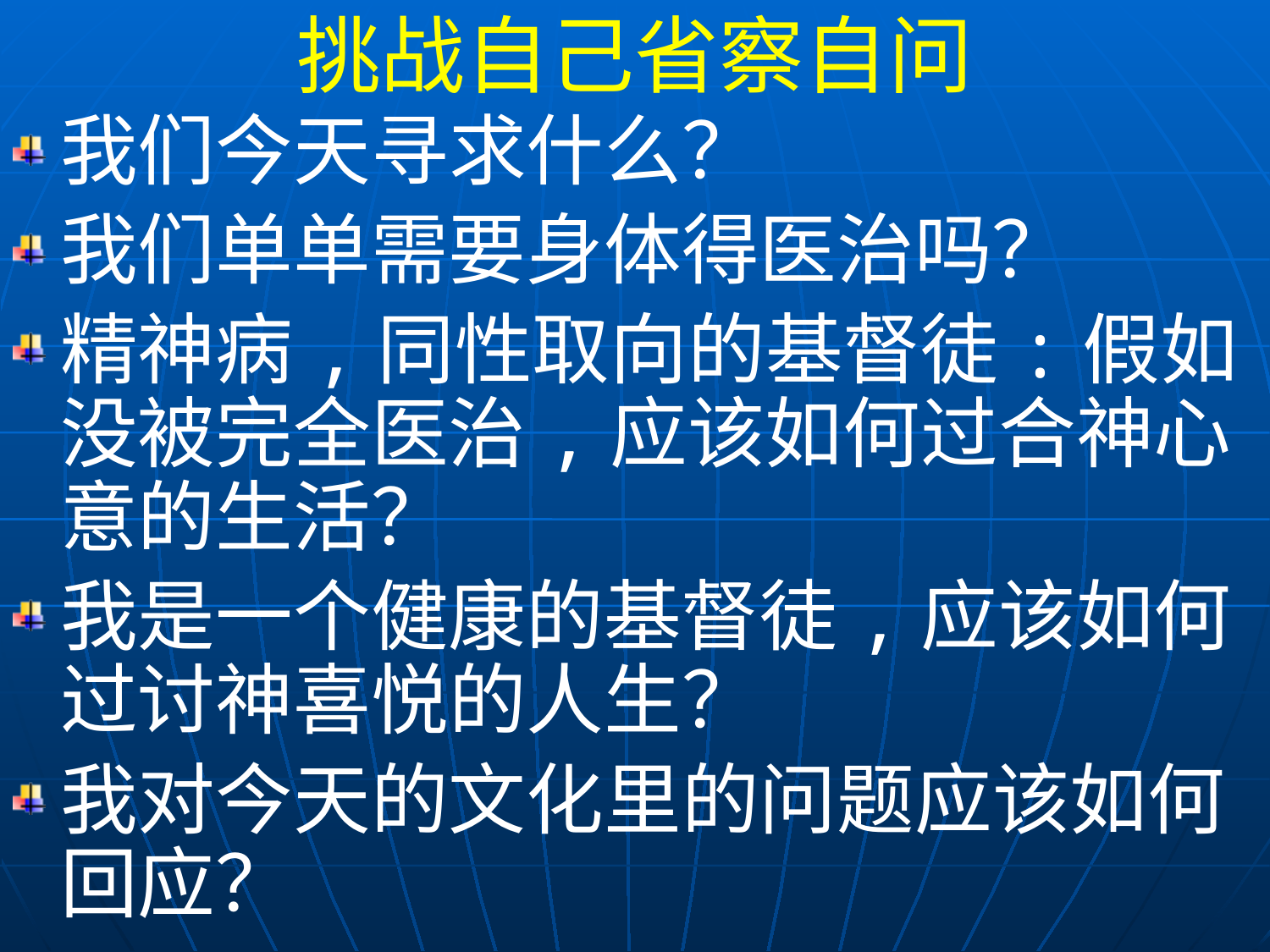

挑战自己省察自问
我们今天寻求什么？
我们单单需要身体得医治吗？
精神病,同性取向的基督徒:假如没被完全医治,应该如何过合神心意的生活？
我是一个健康的基督徒,应该如何过讨神喜悦的人生？
我对今天的文化里的问题应该如何回应？